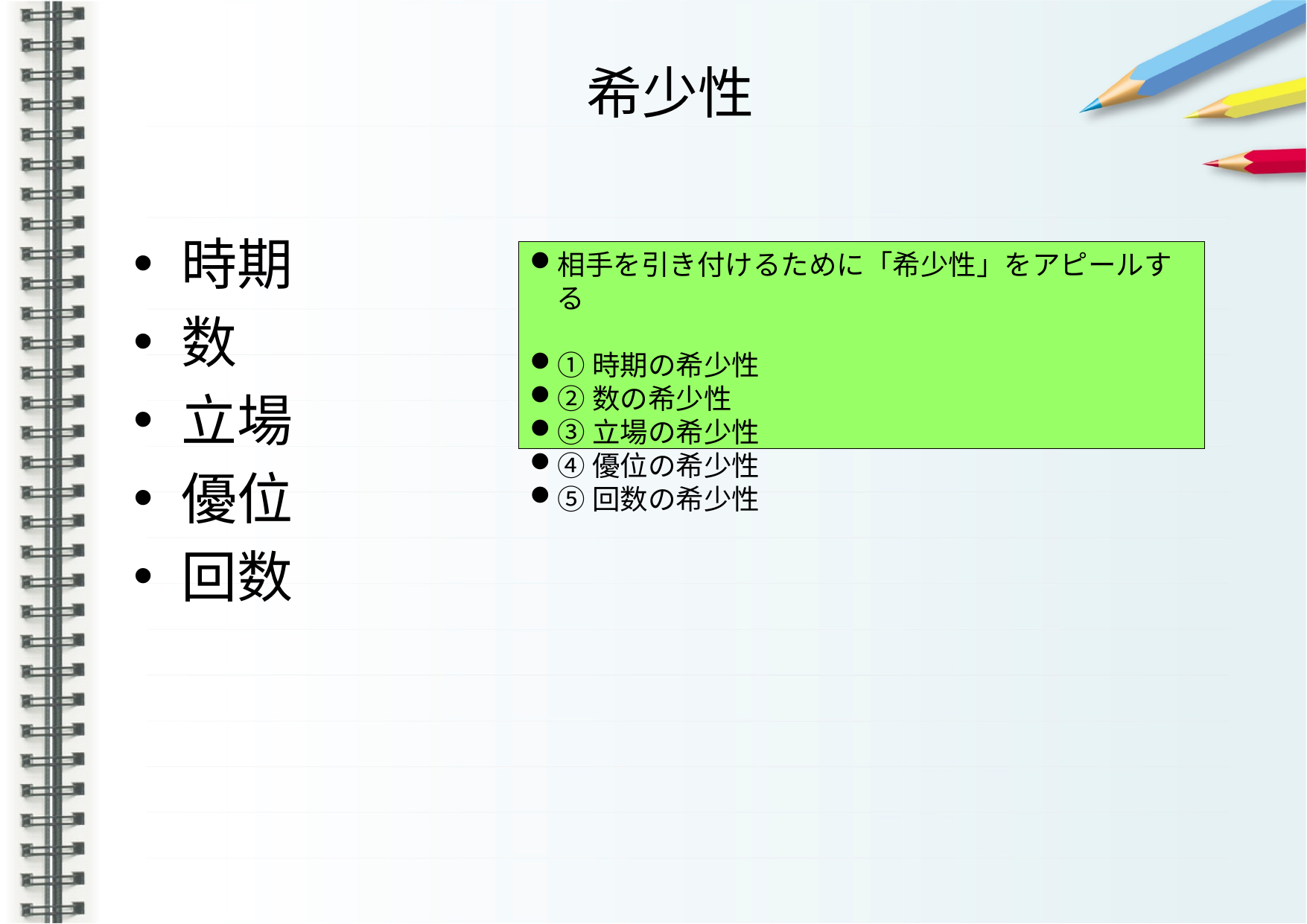

希少性
時期
数
立場
優位
回数
相手を引き付けるために「希少性」をアピールする

①時期の希少性
②数の希少性
③立場の希少性
④優位の希少性
⑤回数の希少性